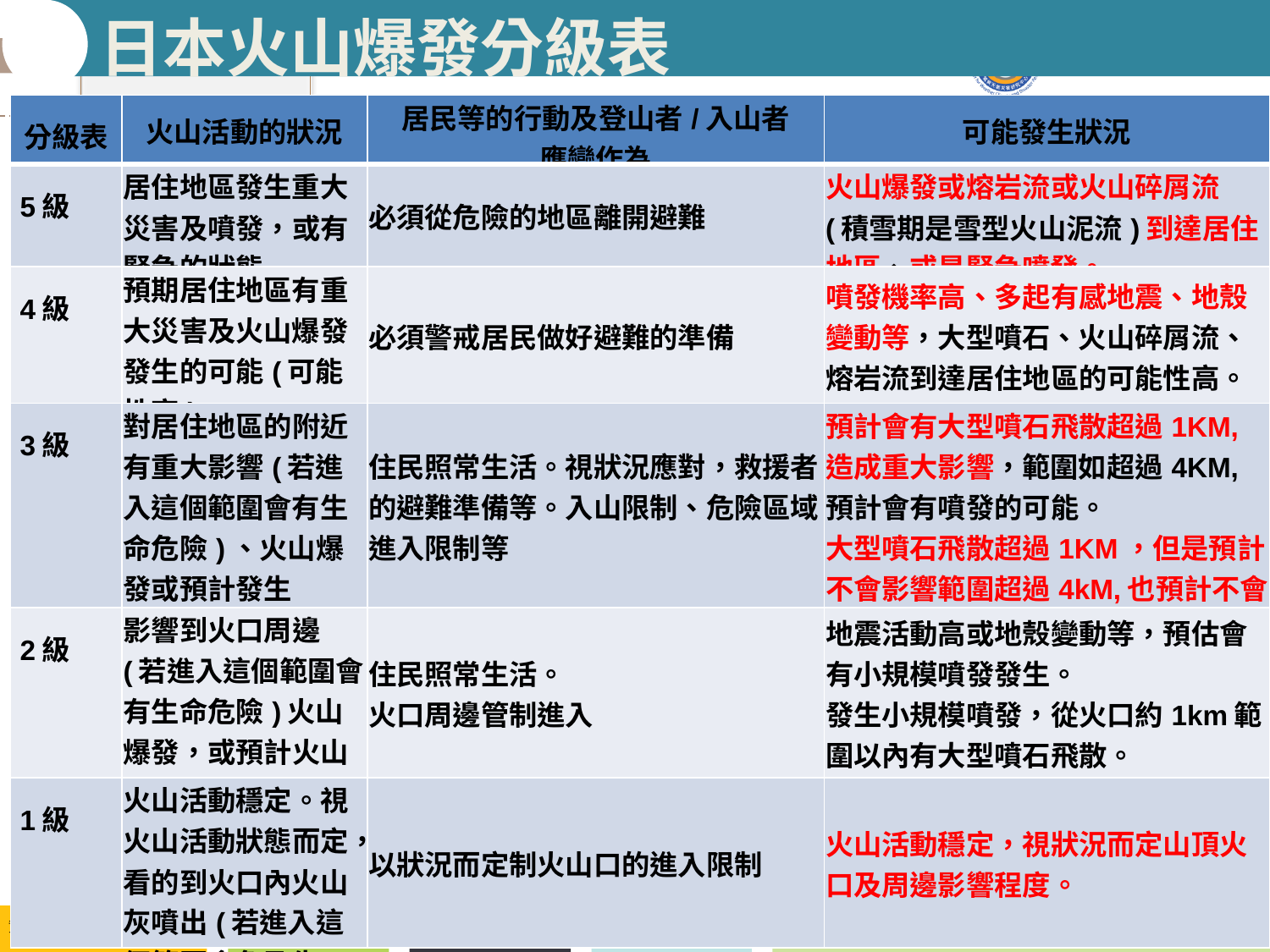

日本火山爆發分級表
| 分級表 | 火山活動的狀況 | 居民等的行動及登山者/入山者 應變作為 | 可能發生狀況 |
| --- | --- | --- | --- |
| 5級 | 居住地區發生重大災害及噴發，或有緊急的狀態 | 必須從危險的地區離開避難 | 火山爆發或熔岩流或火山碎屑流(積雪期是雪型火山泥流)到達居住地區、或是緊急噴發。 |
| 4級 | 預期居住地區有重大災害及火山爆發發生的可能(可能性高) | 必須警戒居民做好避難的準備 | 噴發機率高、多起有感地震、地殼變動等，大型噴石、火山碎屑流、熔岩流到達居住地區的可能性高。 |
| 3級 | 對居住地區的附近有重大影響(若進入這個範圍會有生命危險)、火山爆發或預計發生 | 住民照常生活。視狀況應對，救援者的避難準備等。入山限制、危險區域進入限制等 | 預計會有大型噴石飛散超過1KM,造成重大影響，範圍如超過4KM,預計會有噴發的可能。 大型噴石飛散超過1KM，但是預計不會影響範圍超過4kM,也預計不會發生噴發。 |
| 2級 | 影響到火口周邊(若進入這個範圍會有生命危險)火山爆發，或預計火山爆發發生 | 住民照常生活。 火口周邊管制進入 | 地震活動高或地殼變動等，預估會有小規模噴發發生。 發生小規模噴發，從火口約1km範圍以內有大型噴石飛散。 |
| 1級 | 火山活動穩定。視火山活動狀態而定，看的到火口內火山灰噴出(若進入這個範圍會危及生命) | 以狀況而定制火山口的進入限制 | 火山活動穩定，視狀況而定山頂火口及周邊影響程度。 |
146
資料來源：